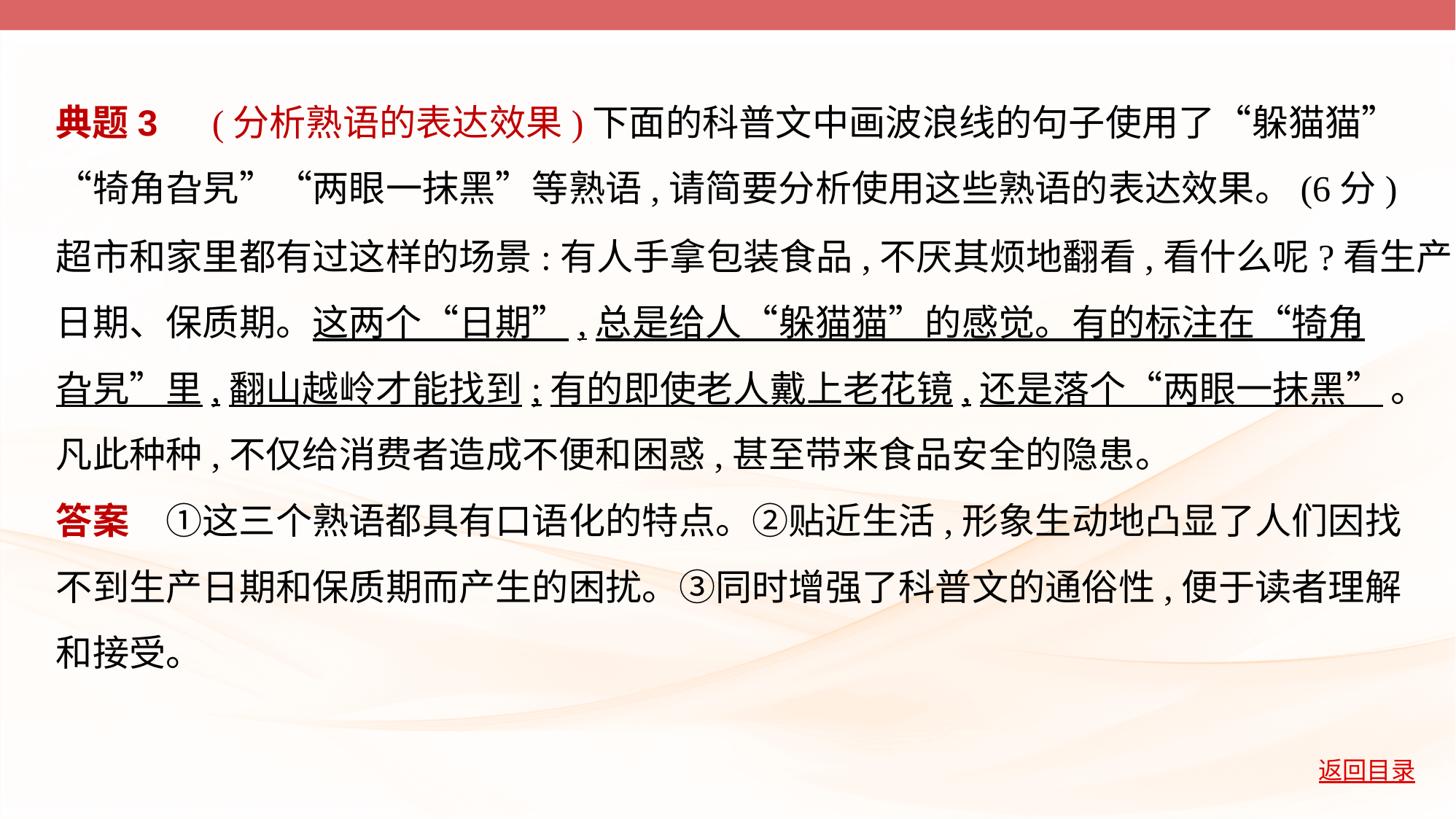

典题3　(分析熟语的表达效果)下面的科普文中画波浪线的句子使用了“躲猫猫”
“犄角旮旯”“两眼一抹黑”等熟语,请简要分析使用这些熟语的表达效果。(6分)
超市和家里都有过这样的场景:有人手拿包装食品,不厌其烦地翻看,看什么呢?看生产
日期、保质期。这两个“日期”,总是给人“躲猫猫”的感觉。有的标注在“犄角
旮旯”里,翻山越岭才能找到;有的即使老人戴上老花镜,还是落个“两眼一抹黑” 。
凡此种种,不仅给消费者造成不便和困惑,甚至带来食品安全的隐患。
答案　①这三个熟语都具有口语化的特点。②贴近生活,形象生动地凸显了人们因找
不到生产日期和保质期而产生的困扰。③同时增强了科普文的通俗性,便于读者理解
和接受。